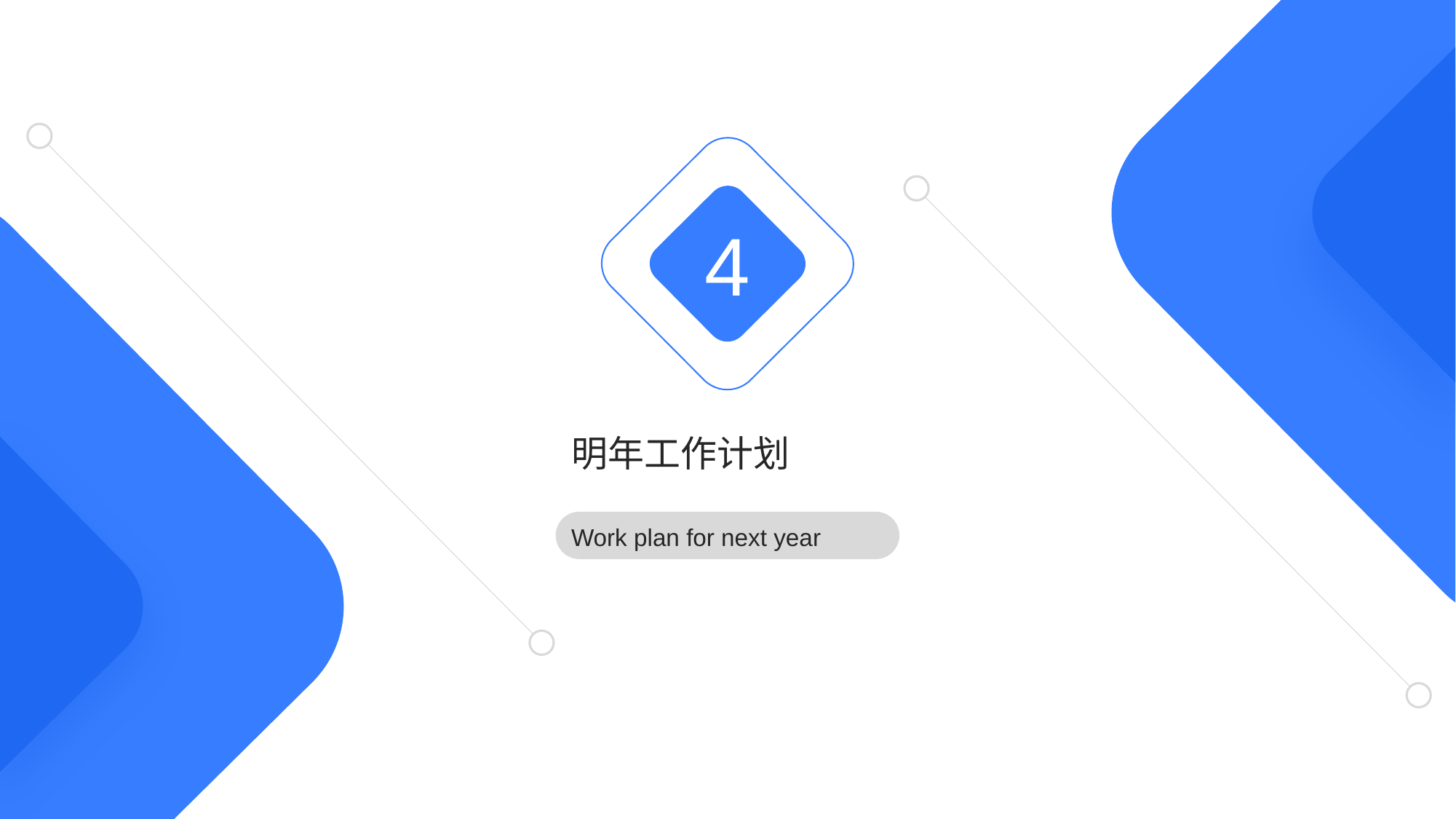

4
明年工作计划

Work plan for next year